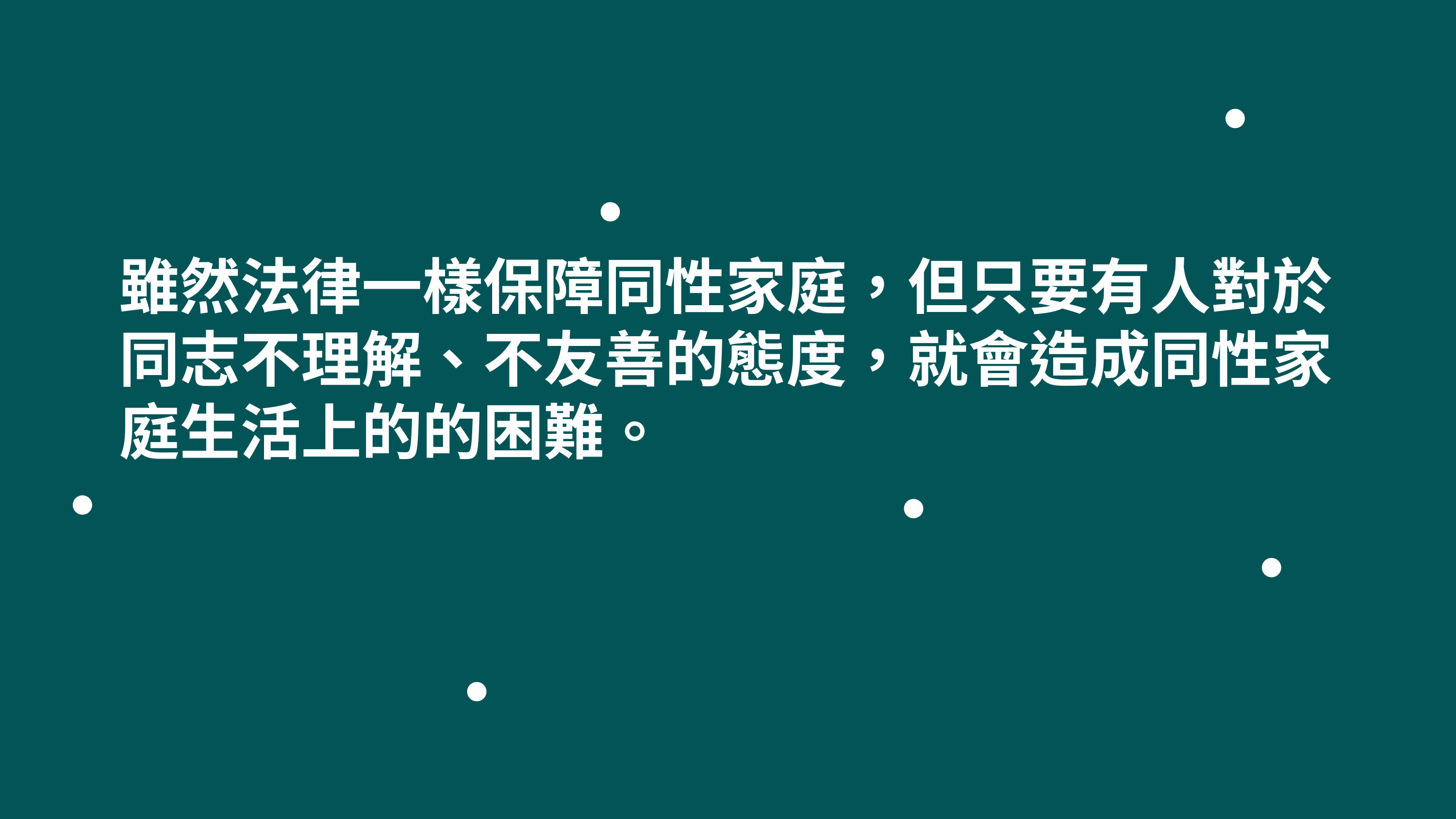

雖然法律一樣保障同性家庭，但只要有人對於同志不理解、不友善的態度，就會造成同性家庭生活上的的困難。